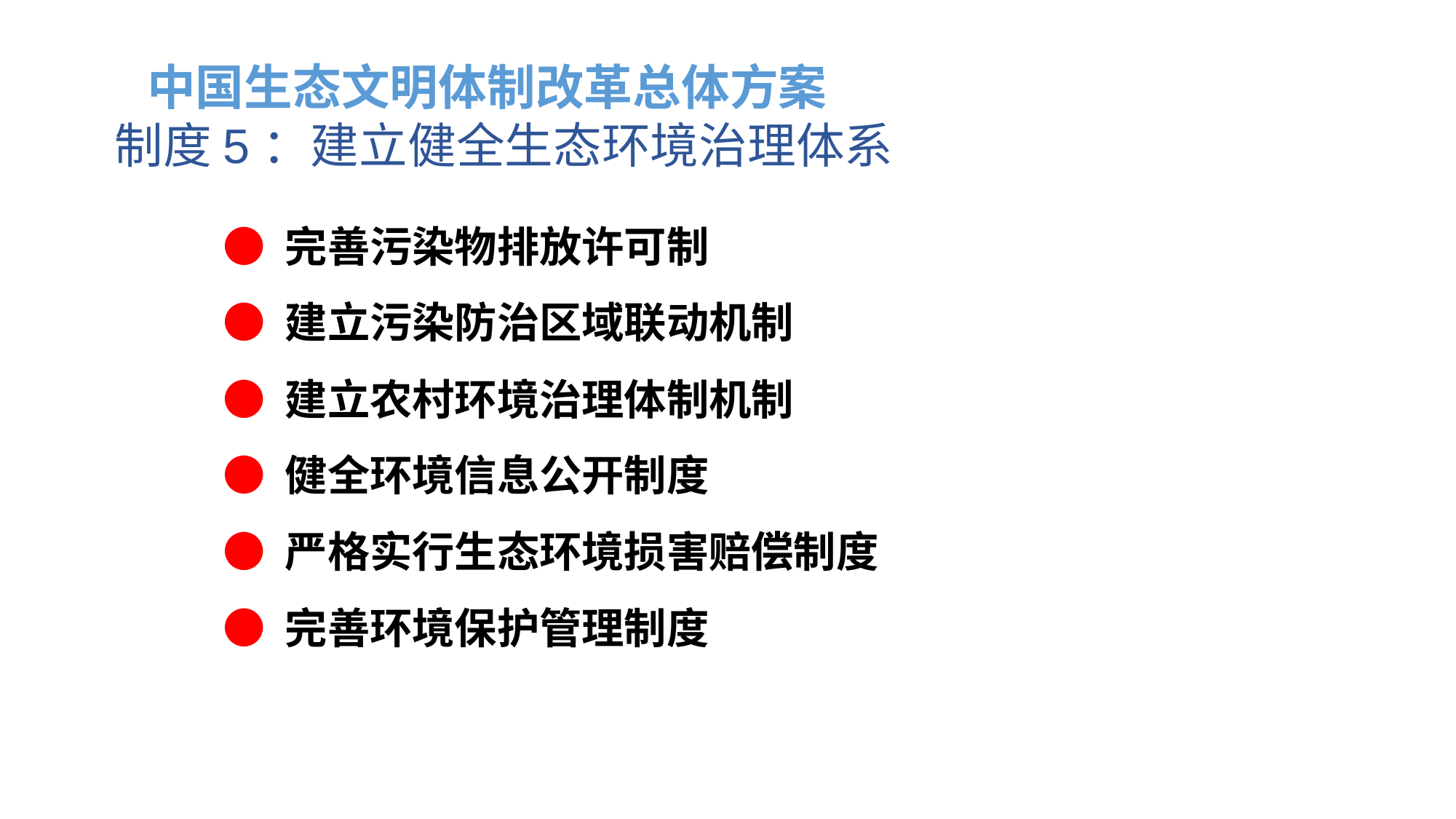

中国生态文明体制改革总体方案
  制度5：建立健全生态环境治理体系
● 完善污染物排放许可制
● 建立污染防治区域联动机制
● 建立农村环境治理体制机制
● 健全环境信息公开制度
● 严格实行生态环境损害赔偿制度
● 完善环境保护管理制度